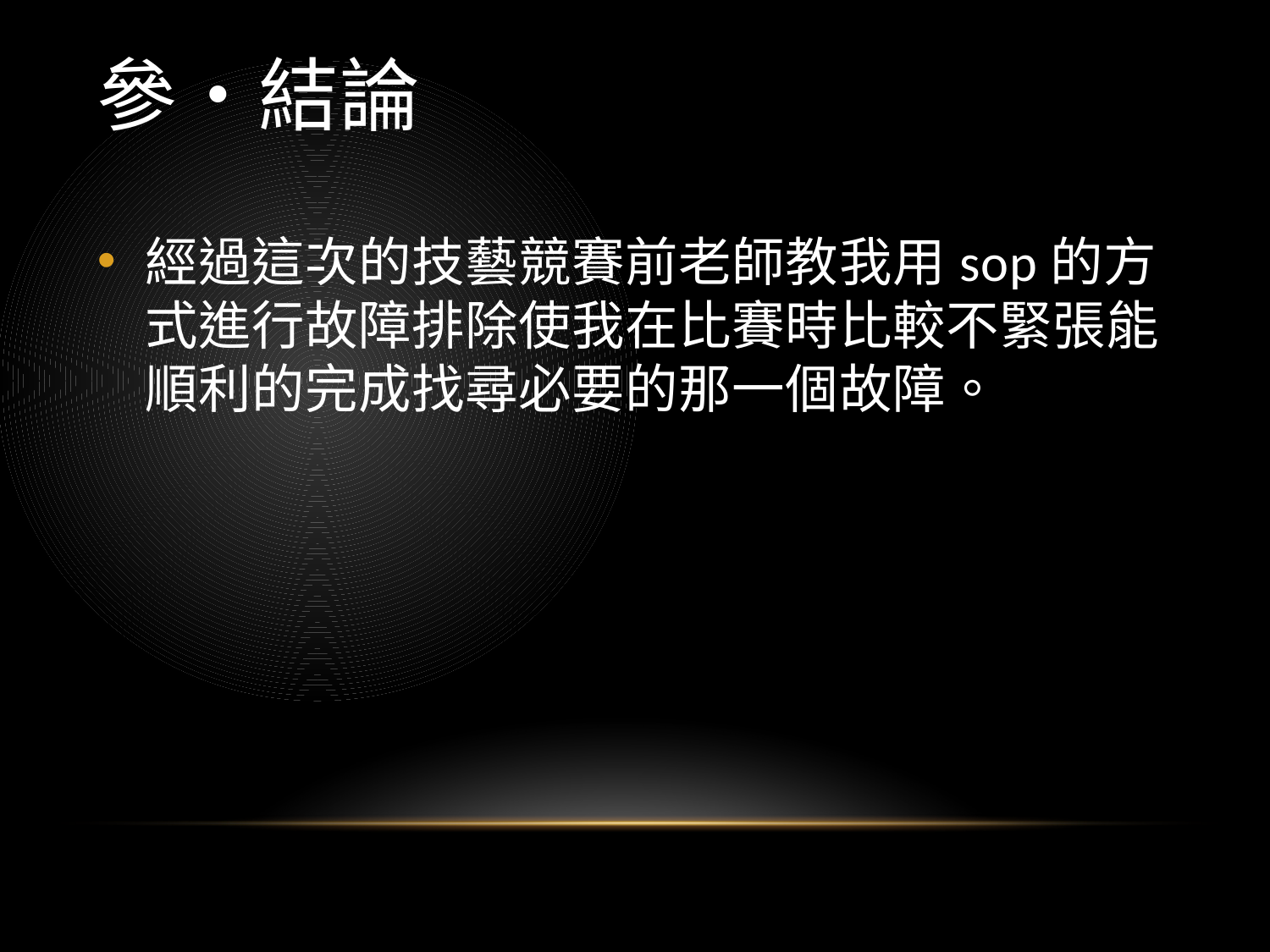

# 參‧結論
經過這次的技藝競賽前老師教我用sop的方式進行故障排除使我在比賽時比較不緊張能順利的完成找尋必要的那一個故障。